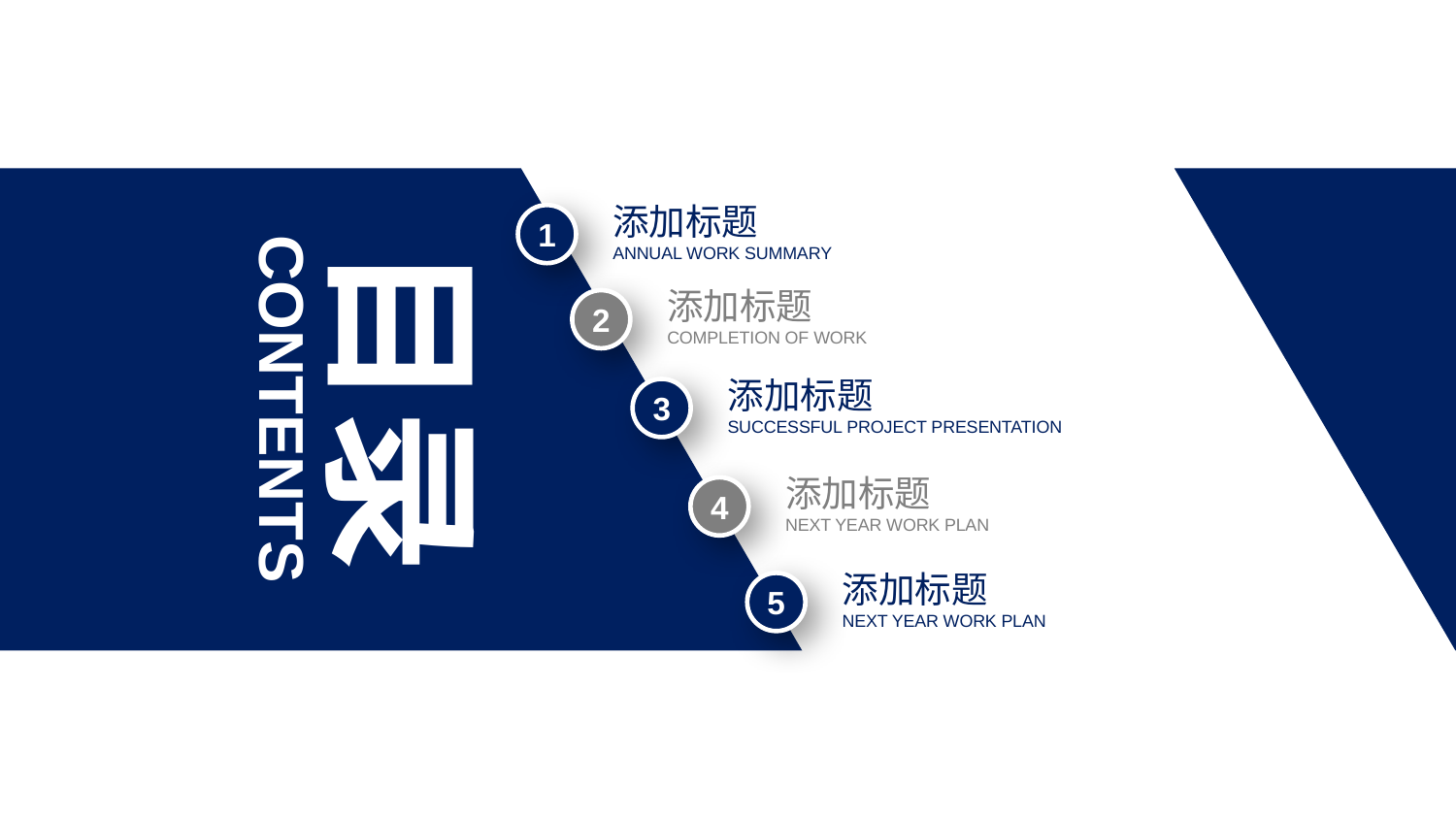

目录
添加标题
ANNUAL WORK SUMMARY
1
添加标题
COMPLETION OF WORK
2
CONTENTS
添加标题
SUCCESSFUL PROJECT PRESENTATION
3
添加标题
NEXT YEAR WORK PLAN
4
添加标题
NEXT YEAR WORK PLAN
5